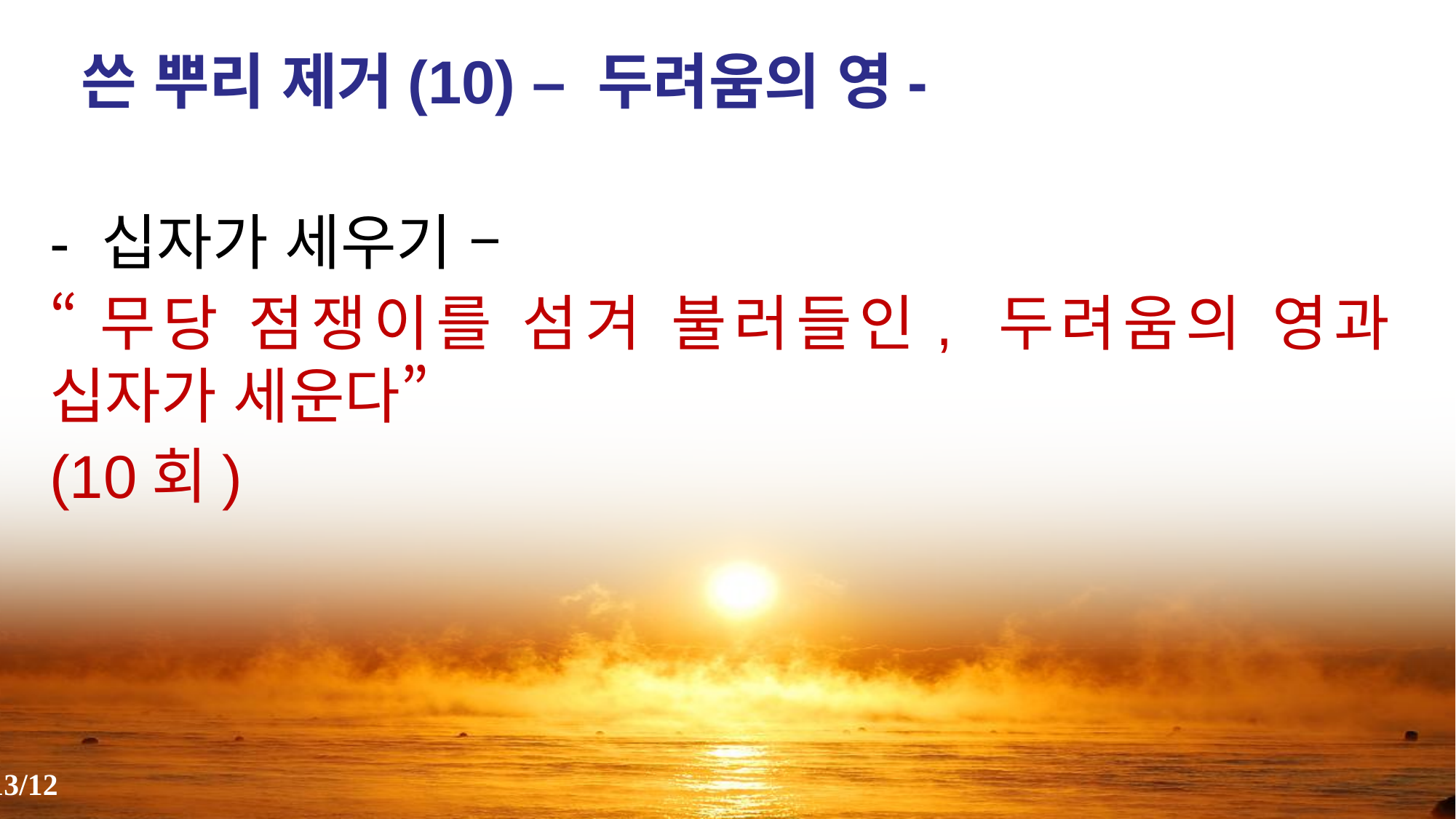

쓴 뿌리 제거(10) – 두려움의 영-

- 십자가 세우기 –
“무당 점쟁이를 섬겨 불러들인, 두려움의 영과 십자가 세운다”
(10회)